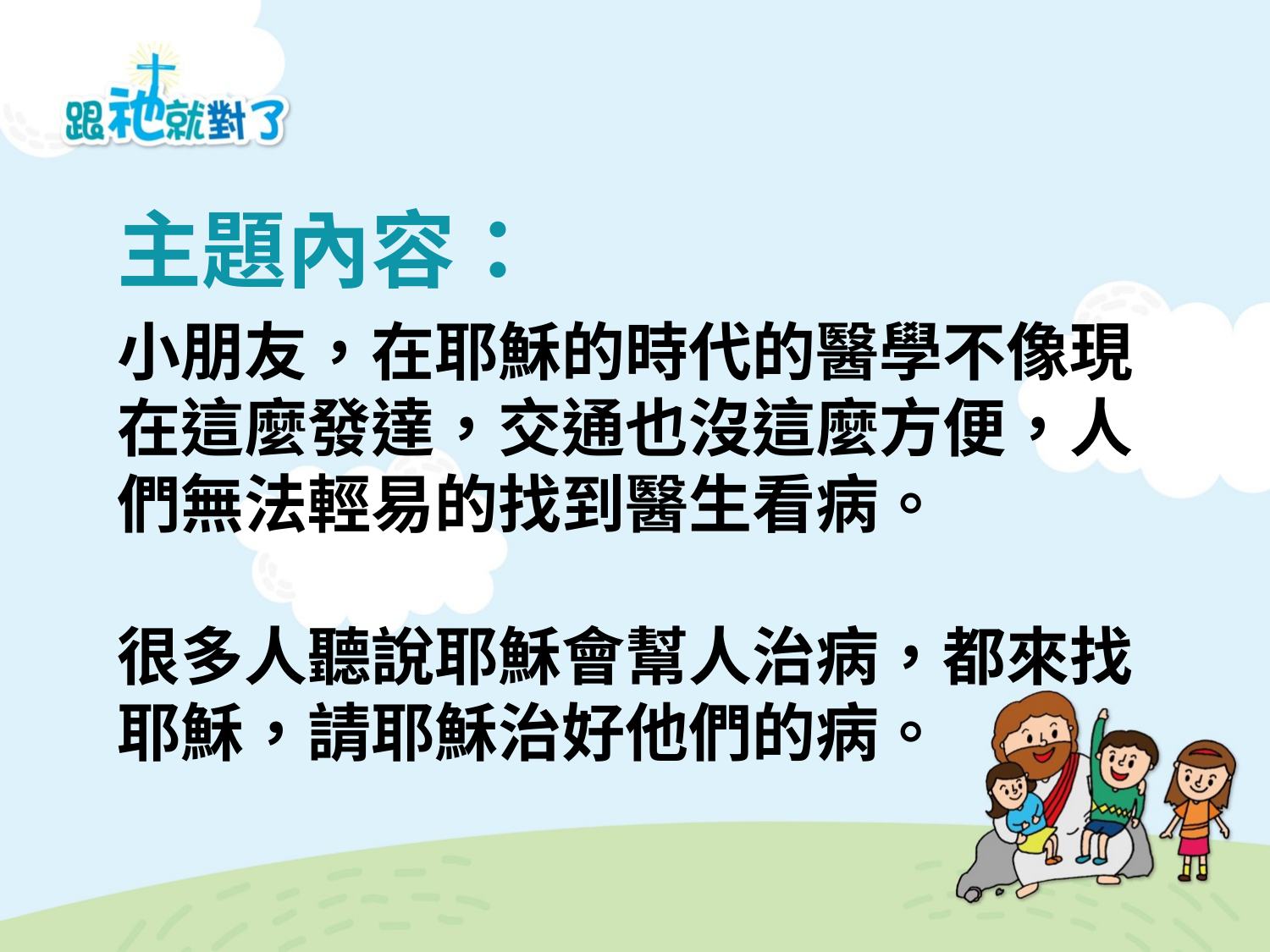

主題內容：
小朋友，在耶穌的時代的醫學不像現在這麼發達，交通也沒這麼方便，人們無法輕易的找到醫生看病。

很多人聽說耶穌會幫人治病，都來找耶穌，請耶穌治好他們的病。